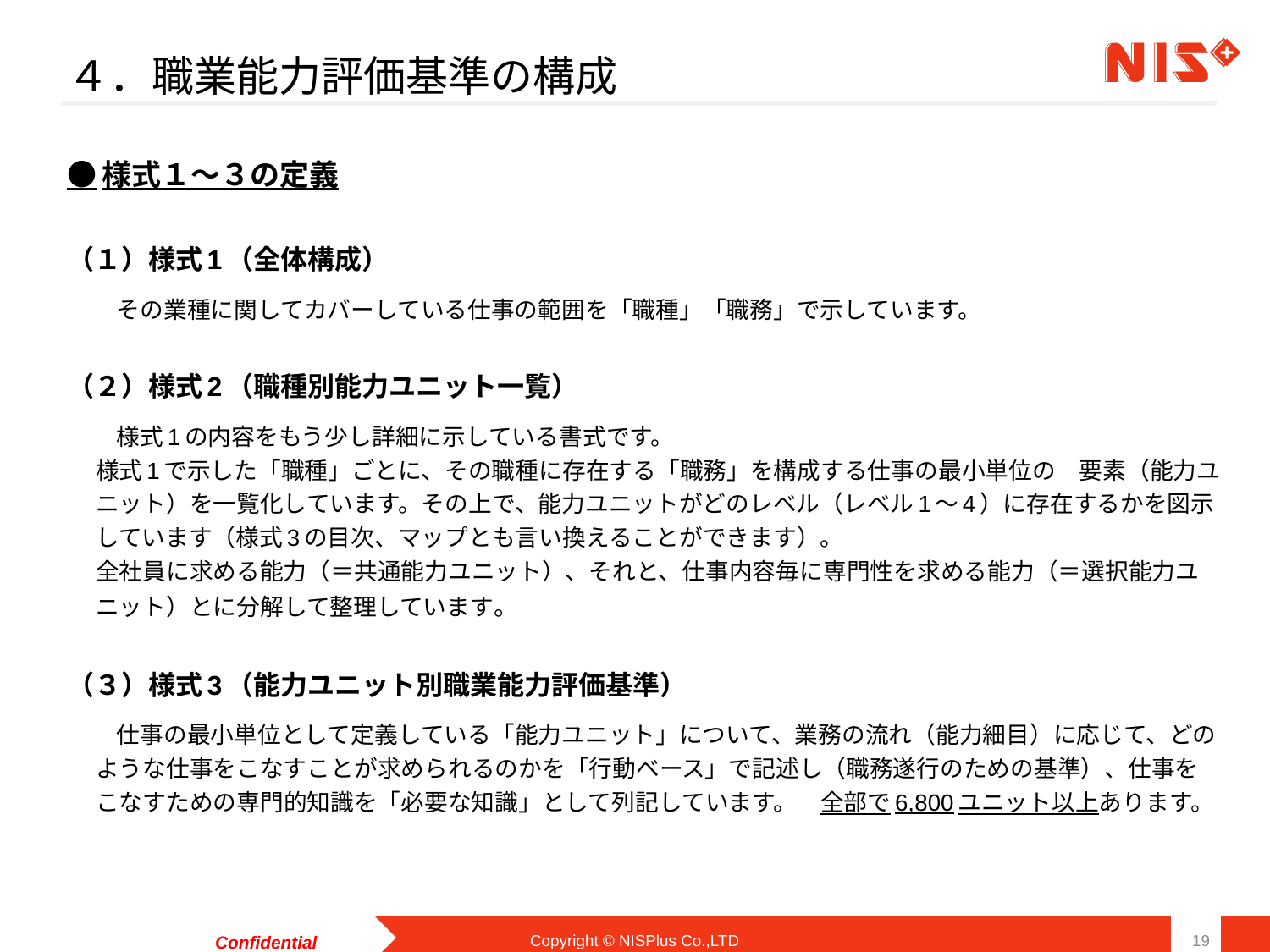

# ４．職業能力評価基準の構成
●様式１～３の定義

（１）様式1（全体構成）
　　その業種に関してカバーしている仕事の範囲を「職種」「職務」で示しています。

（２）様式2（職種別能力ユニット一覧）
　　様式1の内容をもう少し詳細に示している書式です。
様式1で示した「職種」ごとに、その職種に存在する「職務」を構成する仕事の最小単位の　要素（能力ユニット）を一覧化しています。その上で、能力ユニットがどのレベル（レベル1～4）に存在するかを図示しています（様式3の目次、マップとも言い換えることができます）。
全社員に求める能力（＝共通能力ユニット）、それと、仕事内容毎に専門性を求める能力（＝選択能力ユニット）とに分解して整理しています。

（３）様式3（能力ユニット別職業能力評価基準）
　　仕事の最小単位として定義している「能力ユニット」について、業務の流れ（能力細目）に応じて、どのような仕事をこなすことが求められるのかを「行動ベース」で記述し（職務遂行のための基準）、仕事をこなすための専門的知識を「必要な知識」として列記しています。　全部で6,800ユニット以上あります。
Copyright © NISPlus Co.,LTD
19